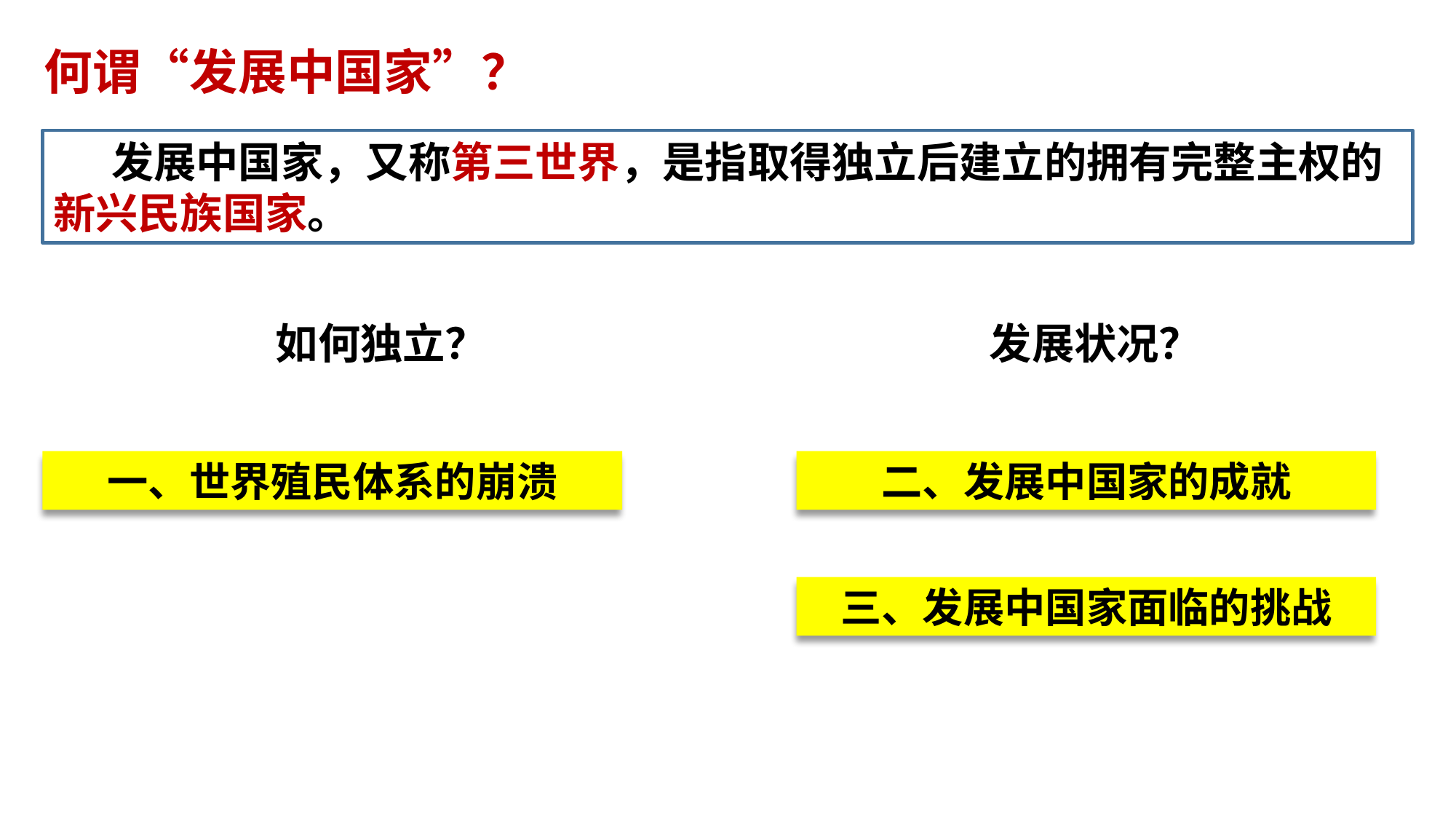

何谓“发展中国家”？
     发展中国家，又称第三世界，是指取得独立后建立的拥有完整主权的新兴民族国家。
如何独立？
发展状况？
一、世界殖民体系的崩溃
二、发展中国家的成就
三、发展中国家面临的挑战